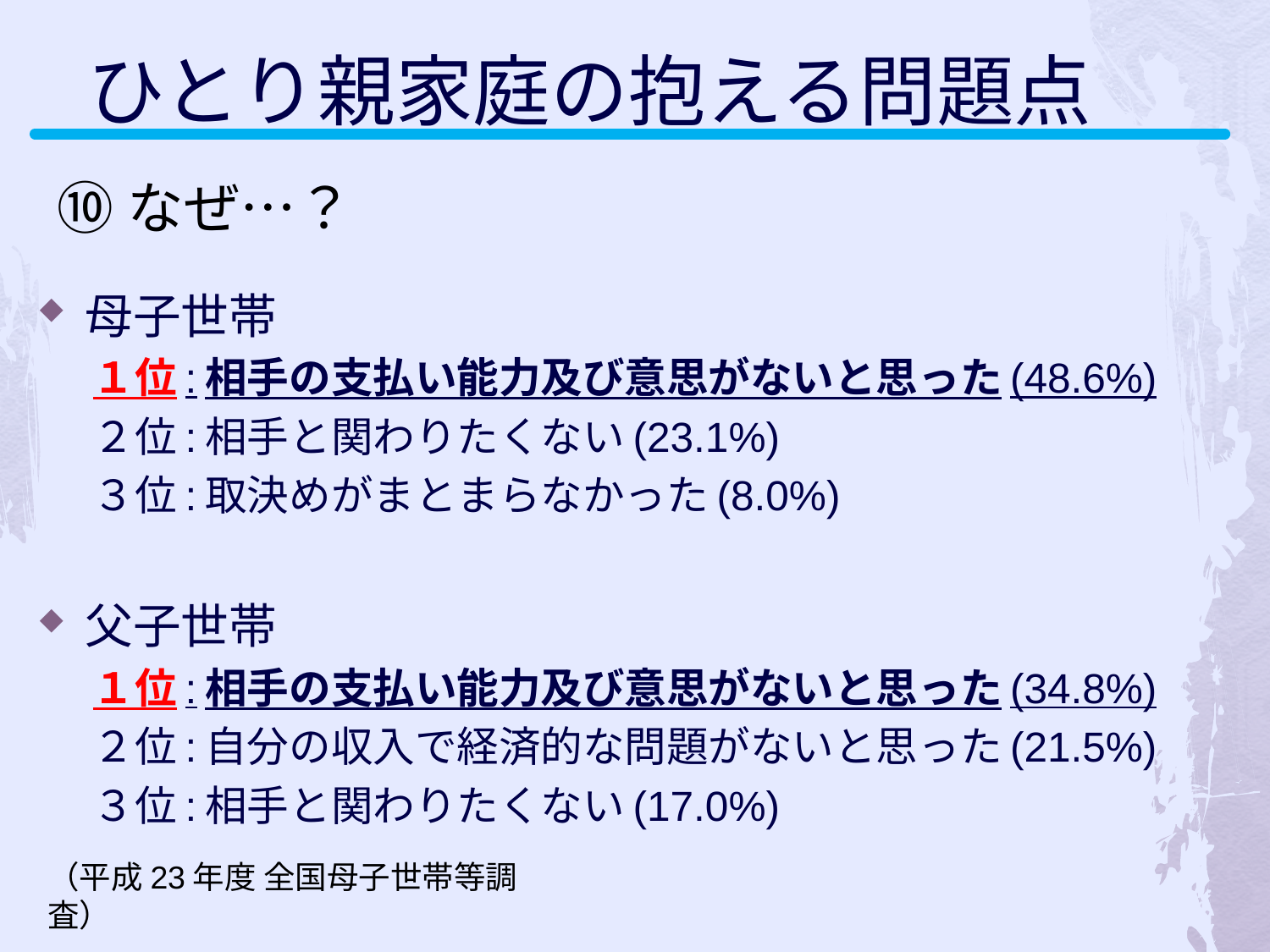

ひとり親家庭の抱える問題点
⑩なぜ…？
母子世帯
１位:相手の支払い能力及び意思がないと思った(48.6%)
２位:相手と関わりたくない(23.1%)
３位:取決めがまとまらなかった(8.0%)

父子世帯
１位:相手の支払い能力及び意思がないと思った(34.8%)
２位:自分の収入で経済的な問題がないと思った(21.5%)
３位:相手と関わりたくない(17.0%)
（平成23年度 全国母子世帯等調査）